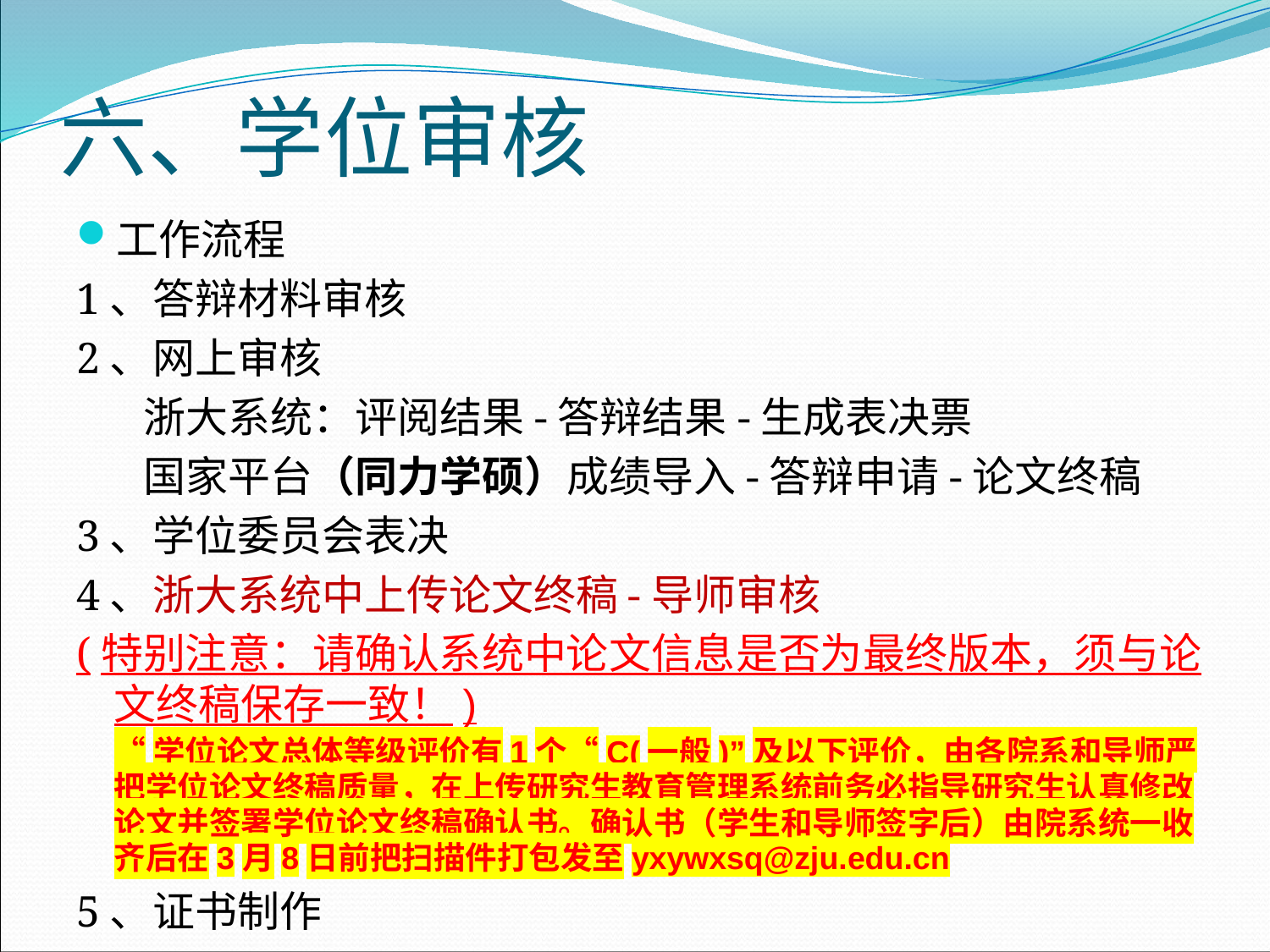

# 六、学位审核
工作流程
1、答辩材料审核
2、网上审核
      浙大系统：评阅结果-答辩结果-生成表决票
      国家平台（同力学硕）成绩导入-答辩申请-论文终稿
3、学位委员会表决
4、浙大系统中上传论文终稿-导师审核
(特别注意：请确认系统中论文信息是否为最终版本，须与论文终稿保存一致！)
“学位论文总体等级评价有1个“C(一般)”及以下评价，由各院系和导师严把学位论文终稿质量，在上传研究生教育管理系统前务必指导研究生认真修改论文并签署学位论文终稿确认书。确认书（学生和导师签字后）由院系统一收齐后在3月8日前把扫描件打包发至yxywxsq@zju.edu.cn
5、证书制作